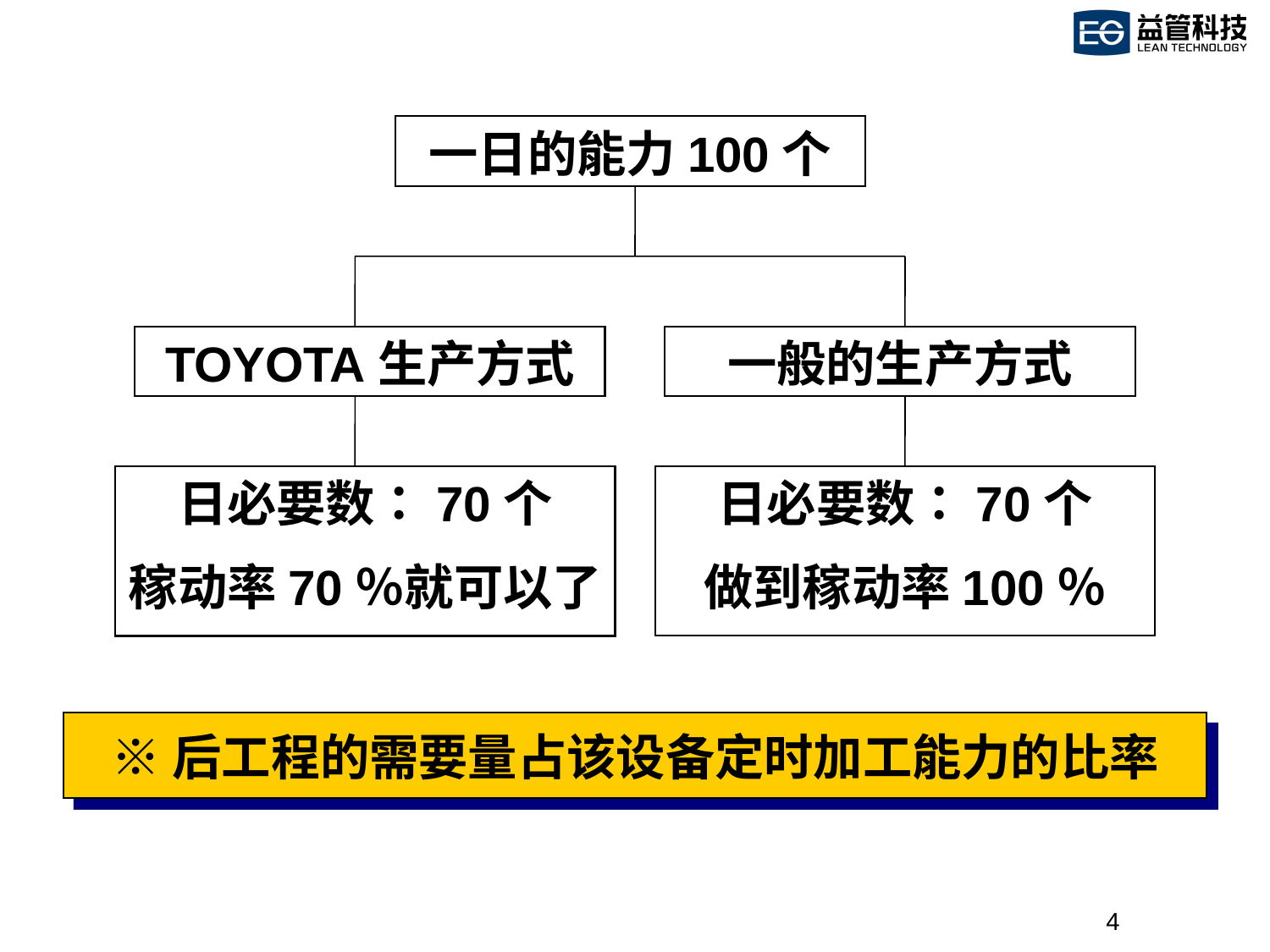

一日的能力100个

TOYOTA生产方式
一般的生产方式

日必要数：70个
做到稼动率100％
日必要数：70个
稼动率70％就可以了
※后工程的需要量占该设备定时加工能力的比率